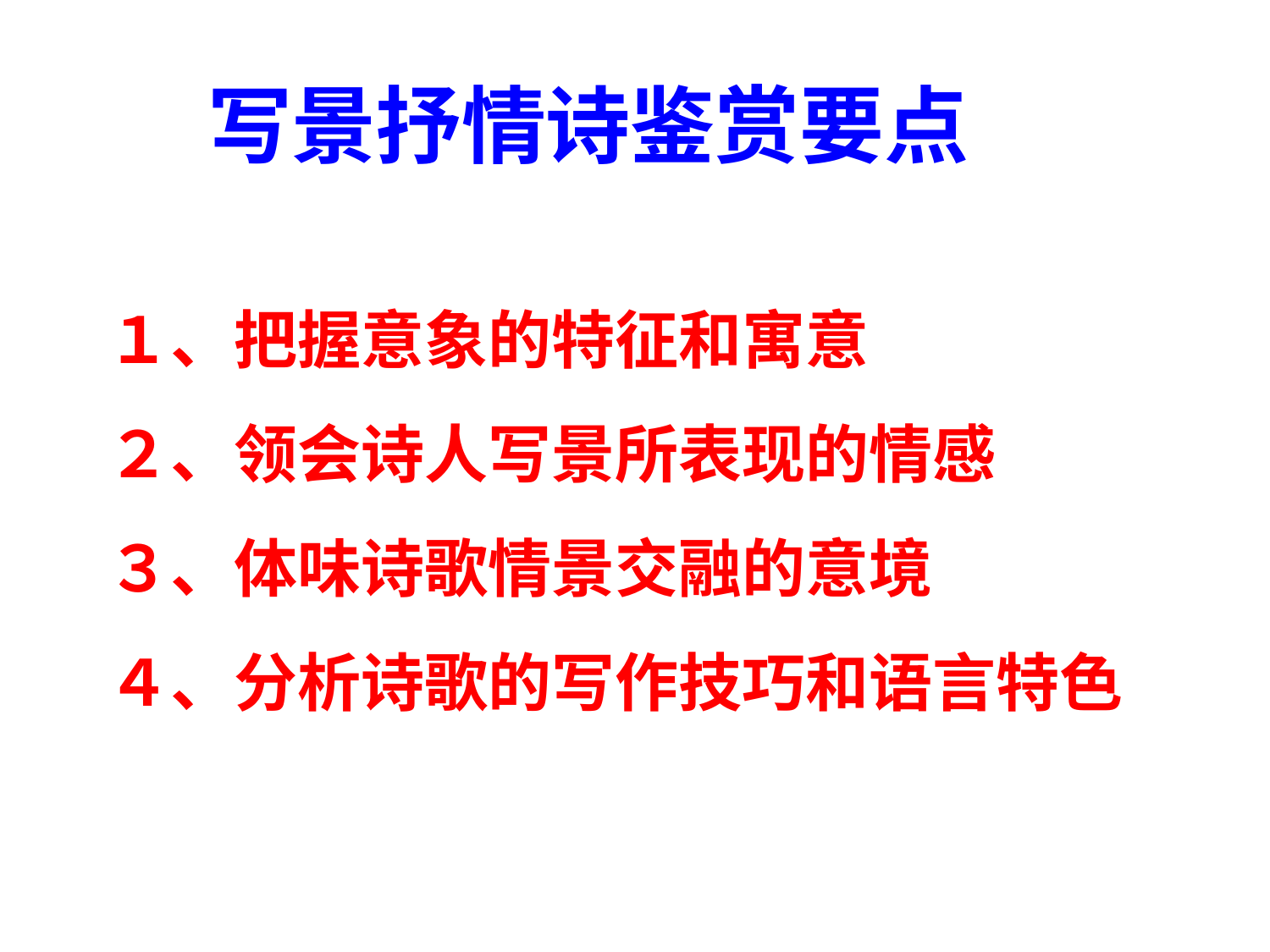

写景抒情诗鉴赏要点
１、把握意象的特征和寓意
２、领会诗人写景所表现的情感
３、体味诗歌情景交融的意境
４、分析诗歌的写作技巧和语言特色